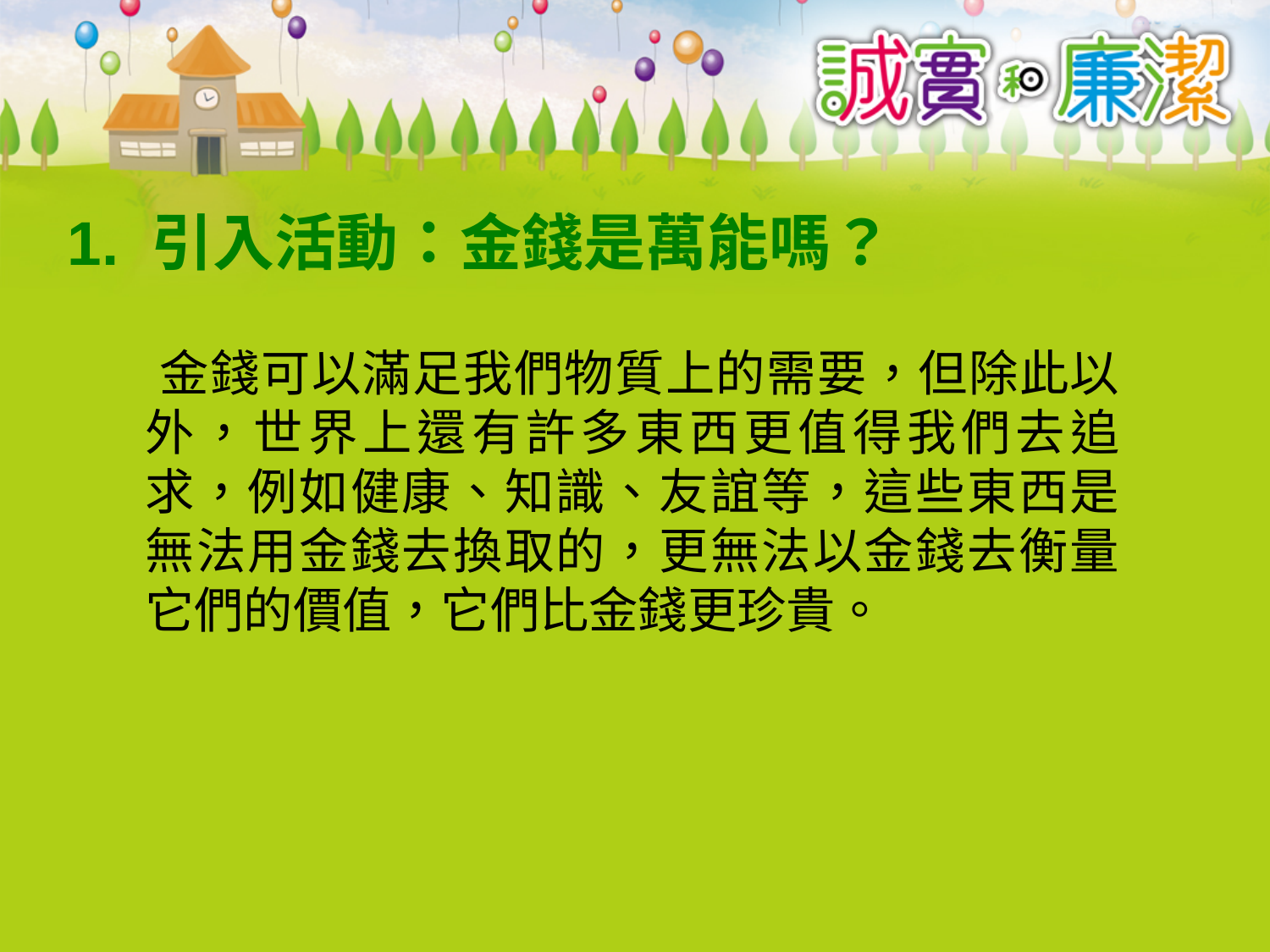

# 1. 引入活動：金錢是萬能嗎？
    金錢可以滿足我們物質上的需要，但除此以外，世界上還有許多東西更值得我們去追求，例如健康、知識、友誼等，這些東西是無法用金錢去換取的，更無法以金錢去衡量它們的價值，它們比金錢更珍貴。